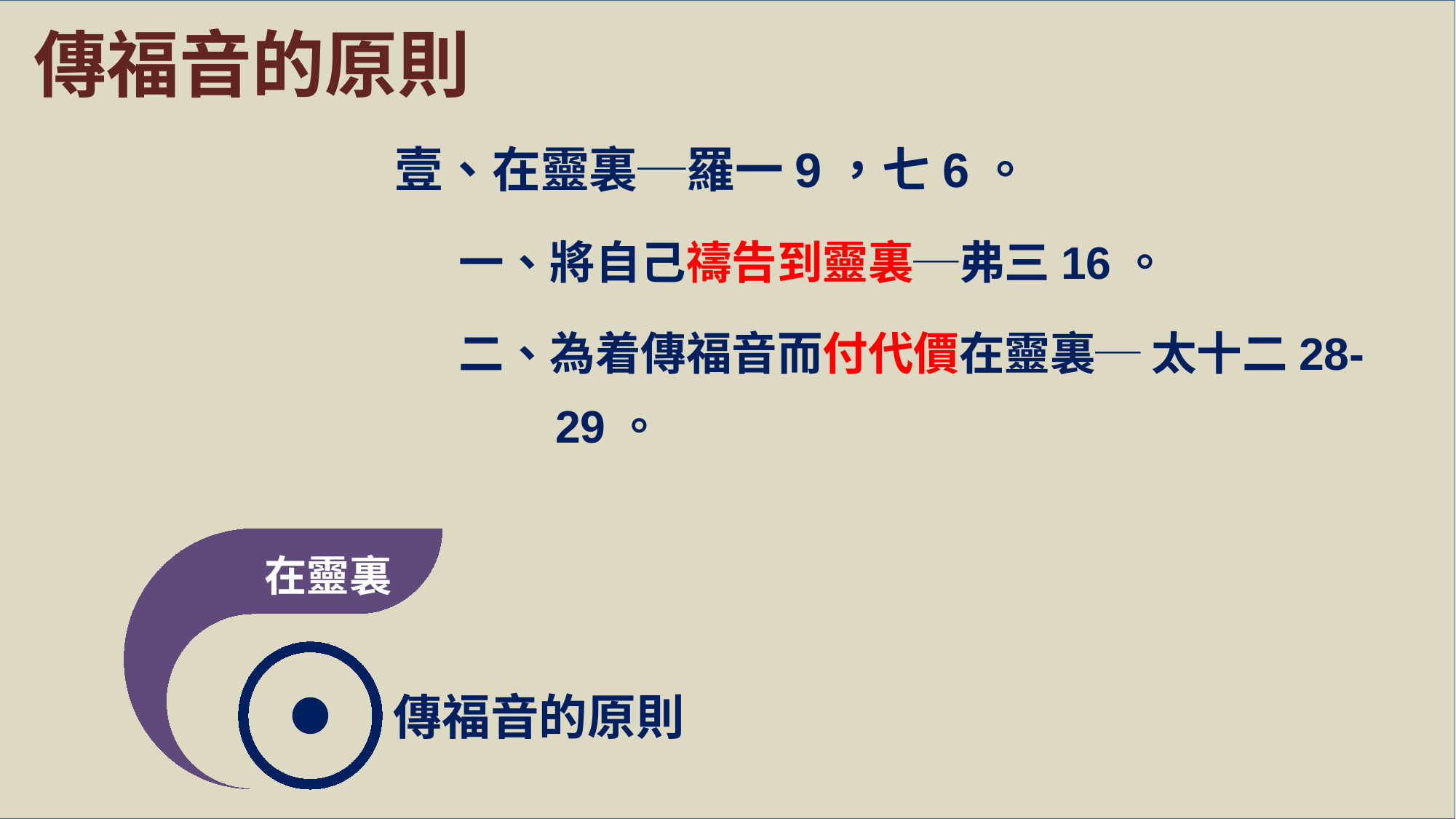

傳福音的原則
壹、在靈裏─羅一9，七6。
一、將自己禱告到靈裏─弗三16。
二、為着傳福音而付代價在靈裏─ 太十二28-29。

在靈裏

傳福音的原則